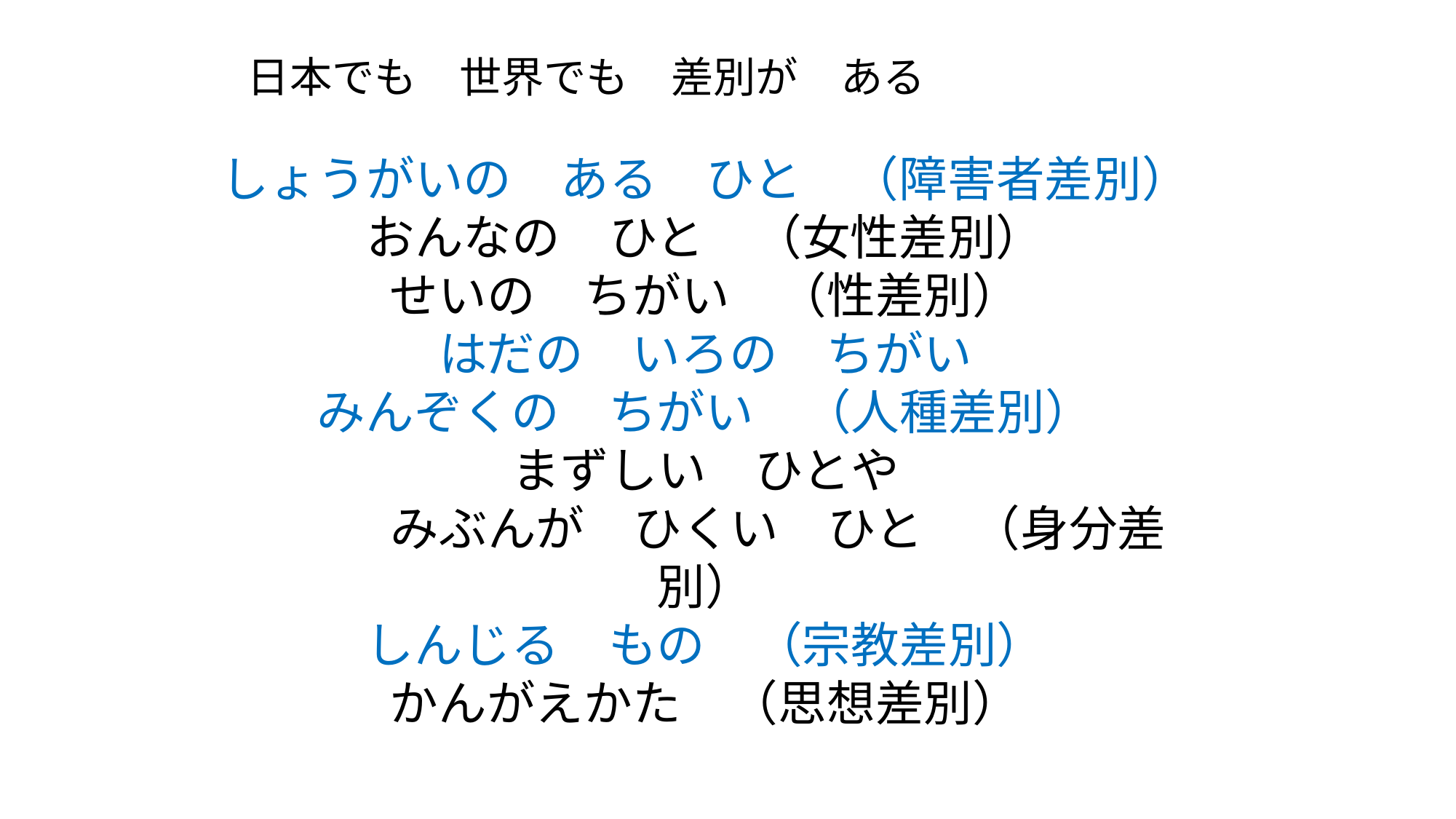

# 日本でも　世界でも　差別が　ある
しょうがいの　ある　ひと　（障害者差別）
おんなの　ひと　（女性差別）
せいの　ちがい　（性差別）
はだの　いろの　ちがい
みんぞくの　ちがい　（人種差別）
　まずしい　ひとや
　　　みぶんが　ひくい　ひと　（身分差別）
しんじる　もの　（宗教差別）
かんがえかた　（思想差別）